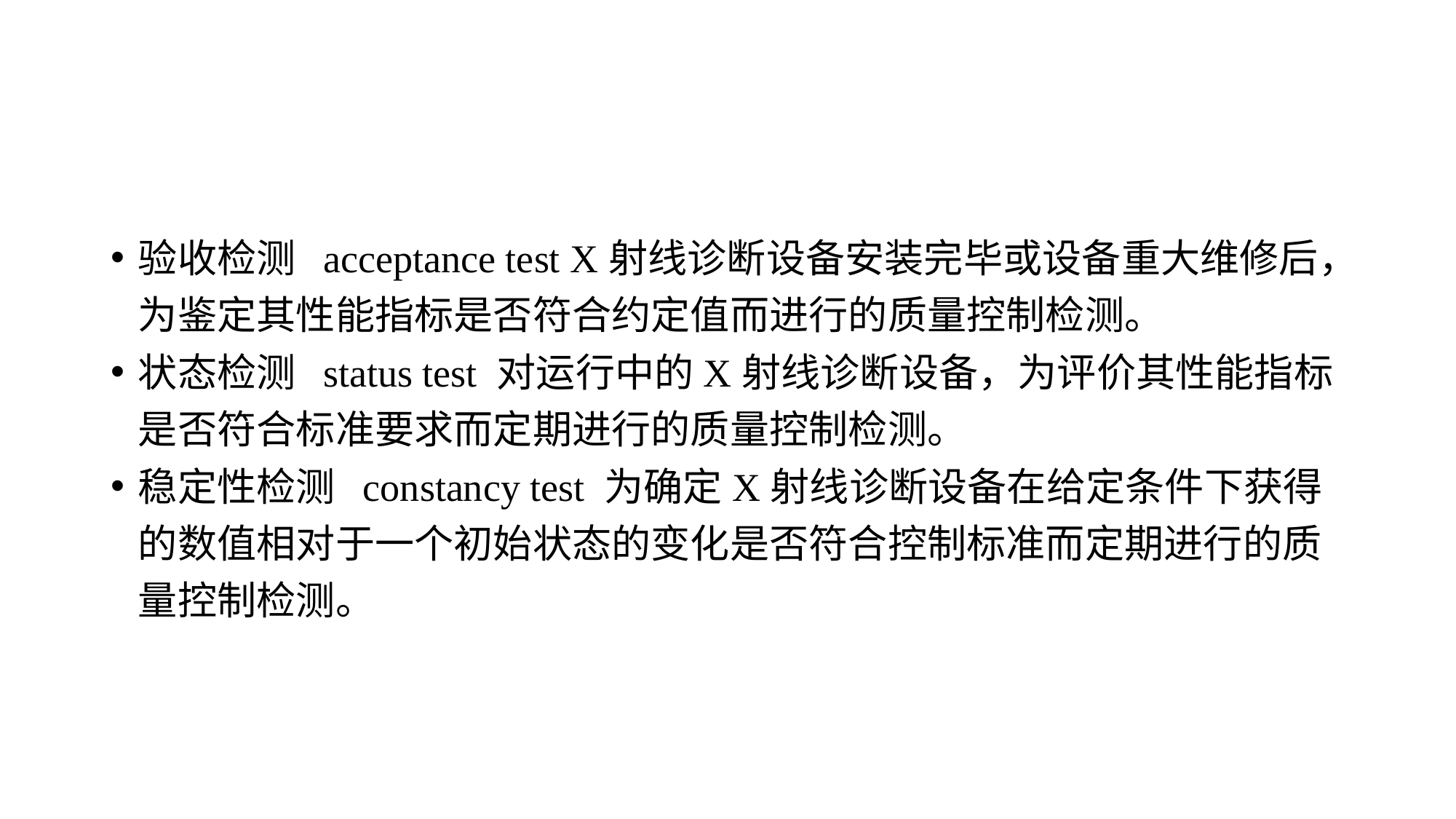

#
验收检测  acceptance test X射线诊断设备安装完毕或设备重大维修后，为鉴定其性能指标是否符合约定值而进行的质量控制检测。
状态检测  status test 对运行中的X射线诊断设备，为评价其性能指标是否符合标准要求而定期进行的质量控制检测。
稳定性检测  constancy test 为确定X射线诊断设备在给定条件下获得的数值相对于一个初始状态的变化是否符合控制标准而定期进行的质量控制检测。